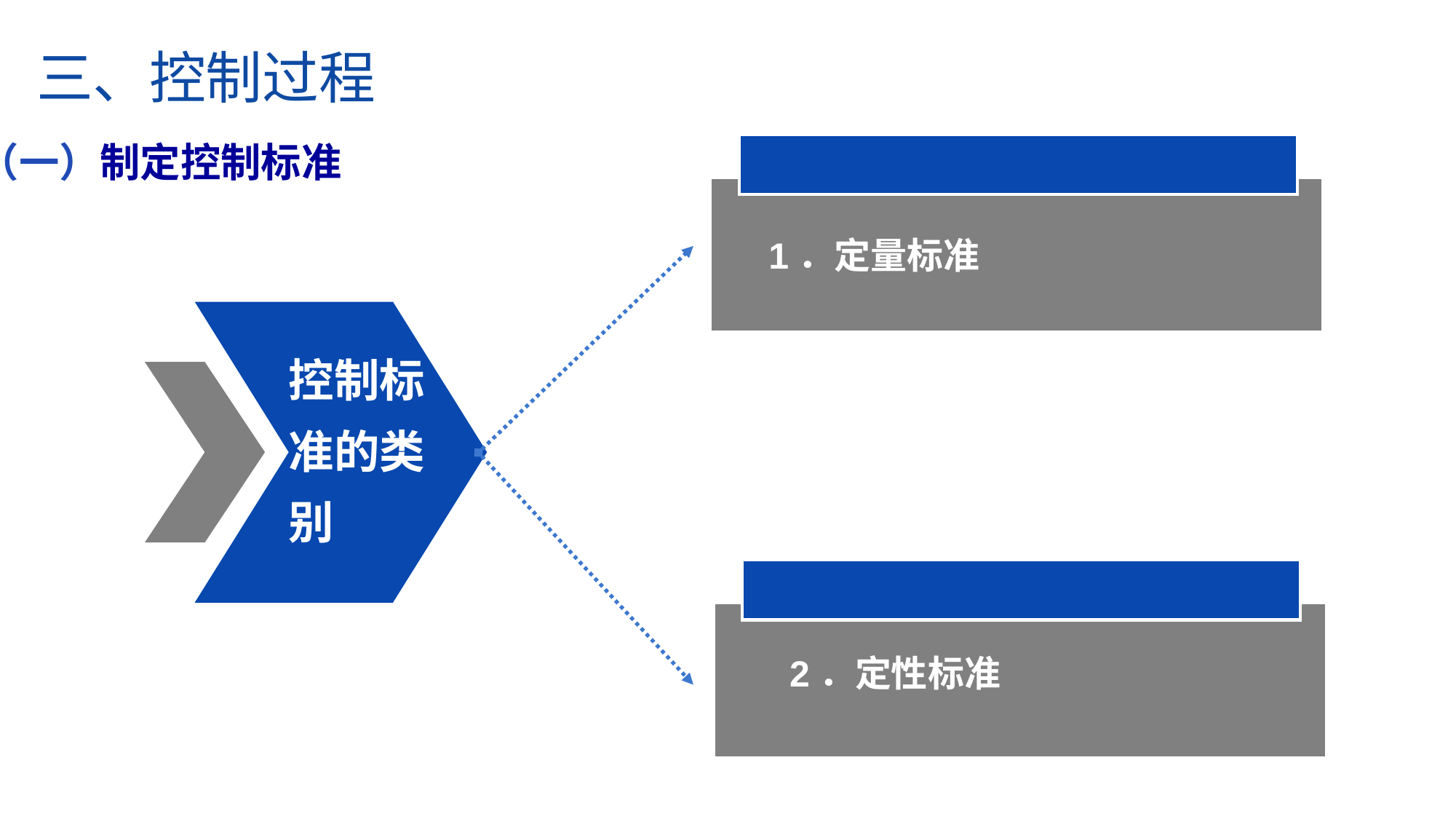

02   内容讲授
03  总结
01    学习目标

三、控制过程

（一）制定控制标准

1．定量标准

控制标准的类别

2．定性标准

分析控制的过程
选择控制的方法